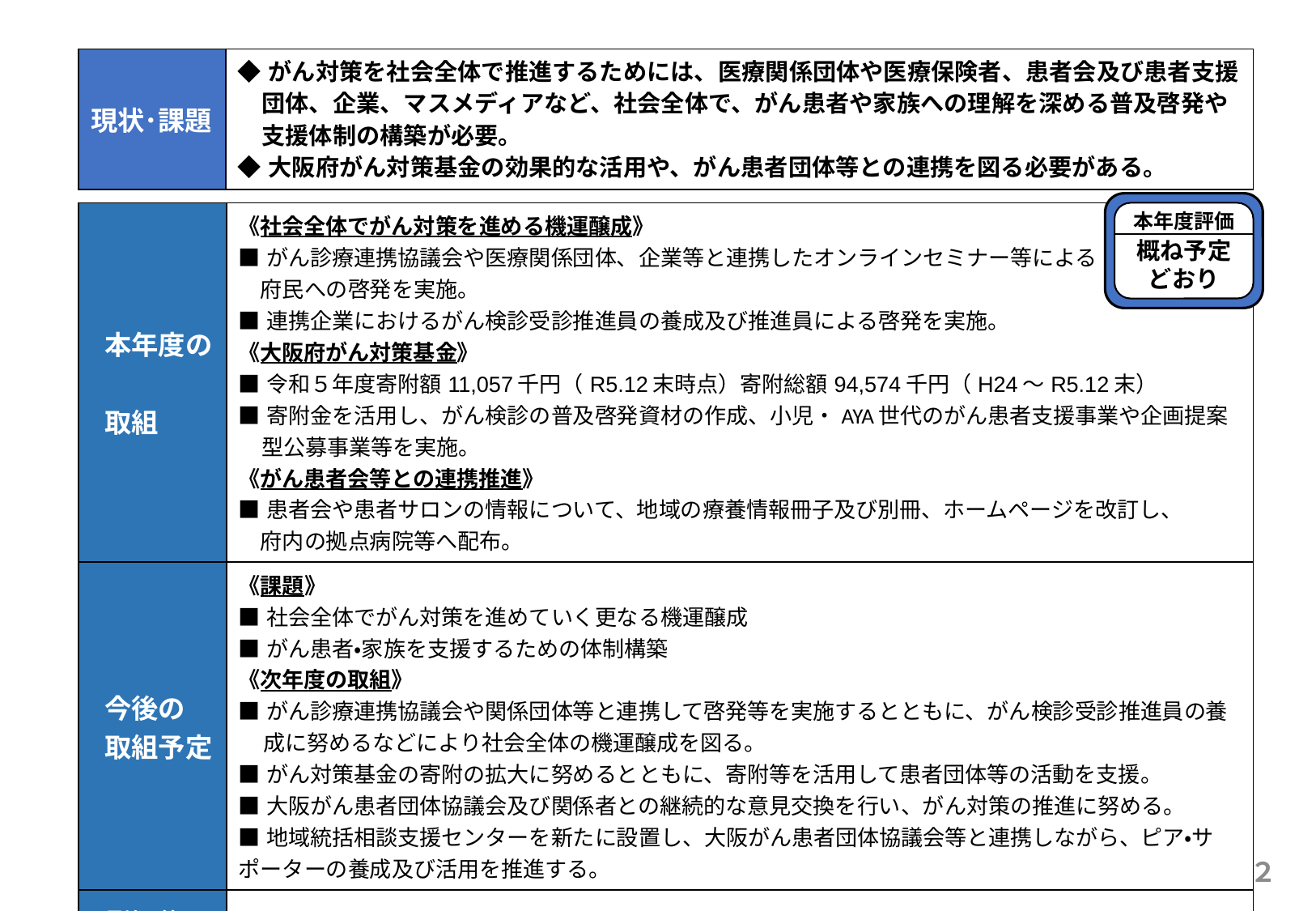

| 現状･課題 | ◆がん対策を社会全体で推進するためには、医療関係団体や医療保険者、患者会及び患者支援団体、企業、マスメディアなど、社会全体で、がん患者や家族への理解を深める普及啓発や支援体制の構築が必要。　　　 ◆大阪府がん対策基金の効果的な活用や、がん患者団体等との連携を図る必要がある。 |
| --- | --- |

本年度評価

概ね予定
どおり
| 本年度の 取組 | 《社会全体でがん対策を進める機運醸成》 ■がん診療連携協議会や医療関係団体、企業等と連携したオンラインセミナー等による 　府民への啓発を実施。 ■連携企業におけるがん検診受診推進員の養成及び推進員による啓発を実施。 《大阪府がん対策基金》 ■令和５年度寄附額11,057千円（R5.12末時点）寄附総額94,574千円（H24～R5.12末） ■寄附金を活用し、がん検診の普及啓発資材の作成、小児・AYA世代のがん患者支援事業や企画提案型公募事業等を実施。 《がん患者会等との連携推進》 ■患者会や患者サロンの情報について、地域の療養情報冊子及び別冊、ホームページを改訂し、 　府内の拠点病院等へ配布。 |
| --- | --- |
| 今後の 取組予定 | 《課題》 ■社会全体でがん対策を進めていく更なる機運醸成 ■がん患者・家族を支援するための体制構築 《次年度の取組》 ■がん診療連携協議会や関係団体等と連携して啓発等を実施するとともに、がん検診受診推進員の養成に努めるなどにより社会全体の機運醸成を図る。 ■がん対策基金の寄附の拡大に努めるとともに、寄附等を活用して患者団体等の活動を支援。 ■大阪がん患者団体協議会及び関係者との継続的な意見交換を行い、がん対策の推進に努める。 ■地域統括相談支援センターを新たに設置し、大阪がん患者団体協議会等と連携しながら、ピア・サポーターの養成及び活用を推進する。 |
| 最終予算 (案) | がん検診普及事業（1,504千円）、緩和医療についての正しい知識の普及事業（3,811千円）等 |
概ね予定どおり
２